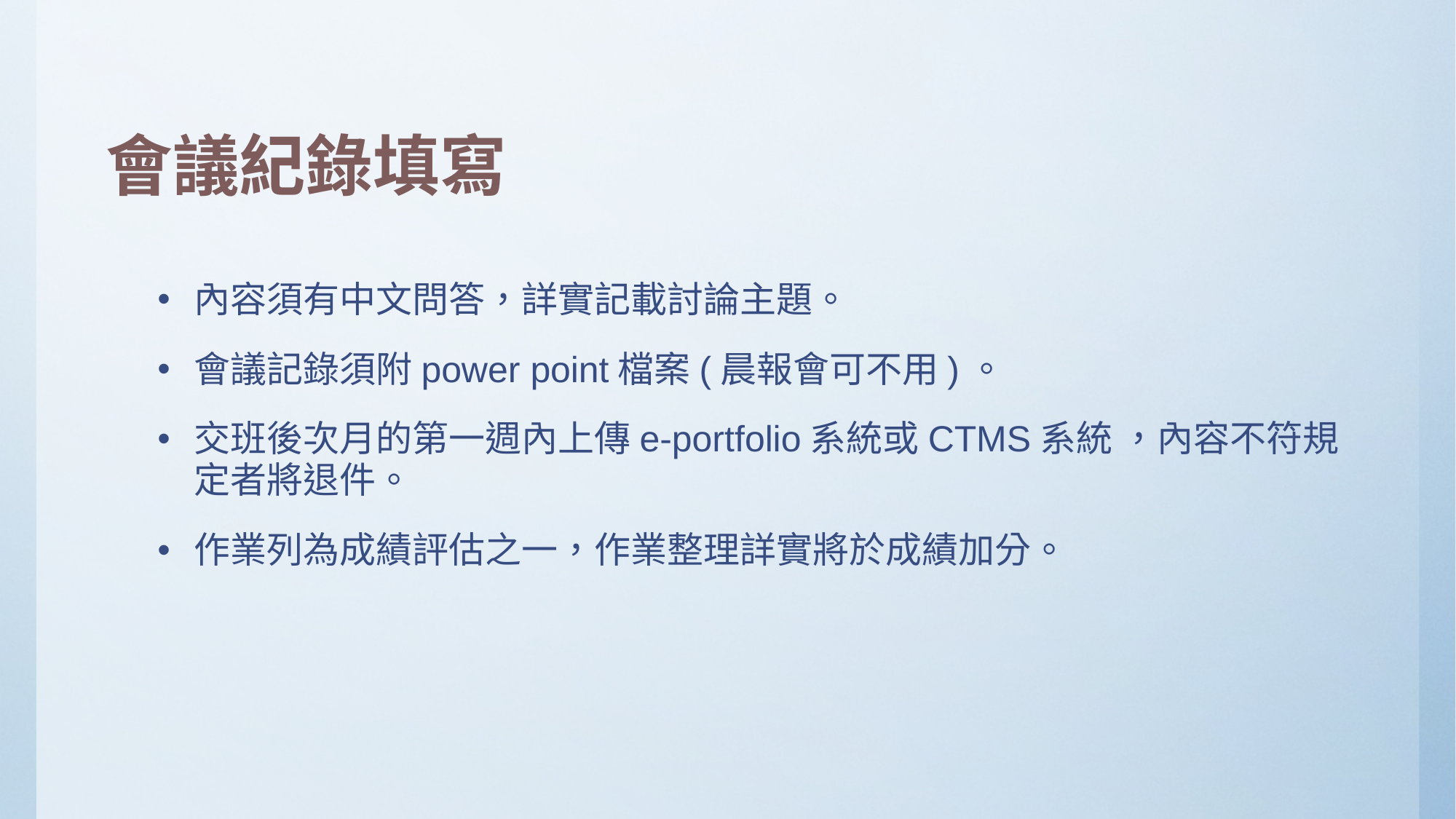

# 會議紀錄填寫
內容須有中文問答，詳實記載討論主題。
會議記錄須附power point檔案(晨報會可不用)。
交班後次月的第一週內上傳e-portfolio系統或CTMS系統 ，內容不符規定者將退件。
作業列為成績評估之一，作業整理詳實將於成績加分。